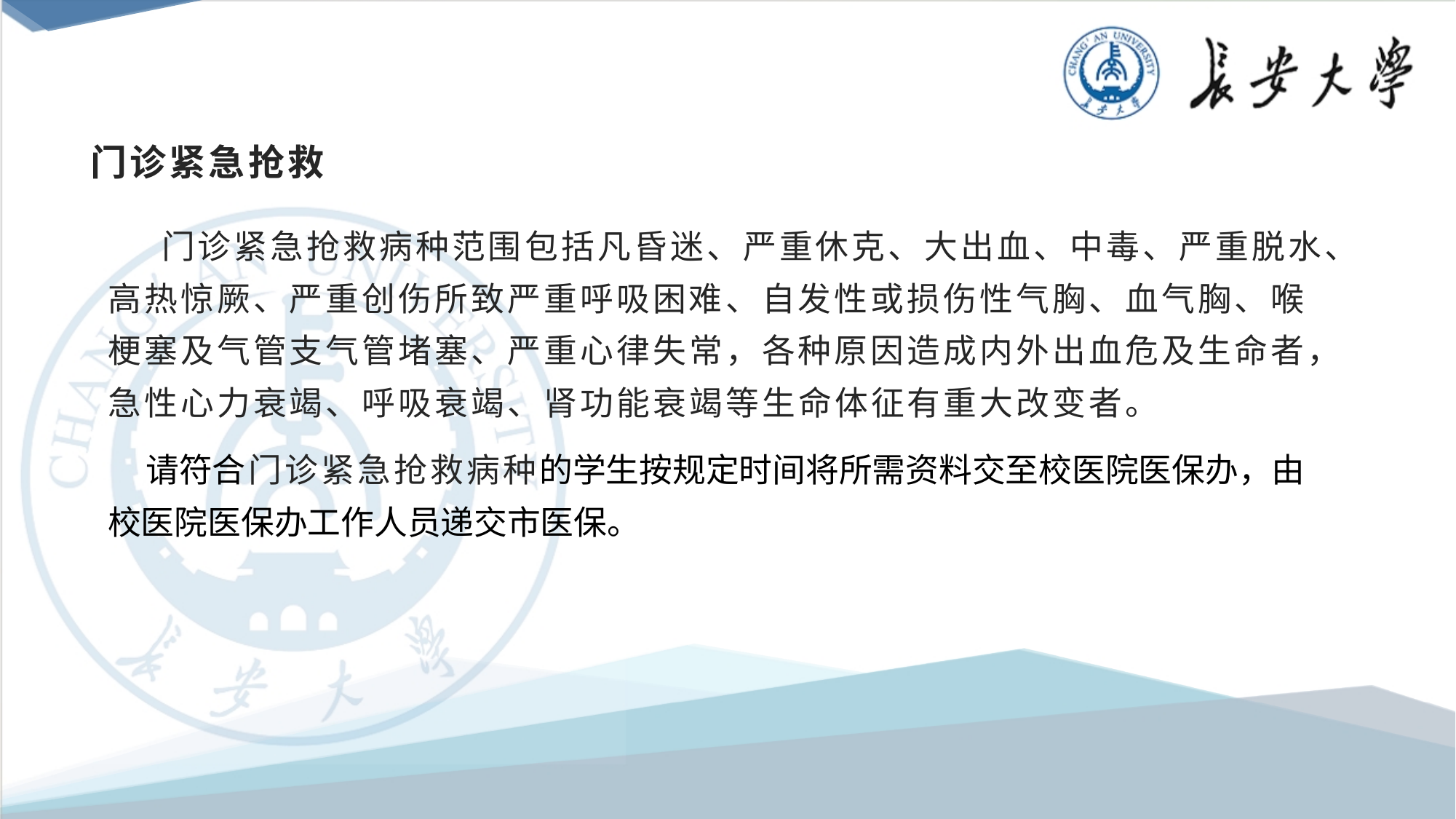

# 门诊紧急抢救
    门诊紧急抢救病种范围包括凡昏迷、严重休克、大出血、中毒、严重脱水、高热惊厥、严重创伤所致严重呼吸困难、自发性或损伤性气胸、血气胸、喉梗塞及气管支气管堵塞、严重心律失常，各种原因造成内外出血危及生命者，急性心力衰竭、呼吸衰竭、肾功能衰竭等生命体征有重大改变者。
    请符合门诊紧急抢救病种的学生按规定时间将所需资料交至校医院医保办，由校医院医保办工作人员递交市医保。